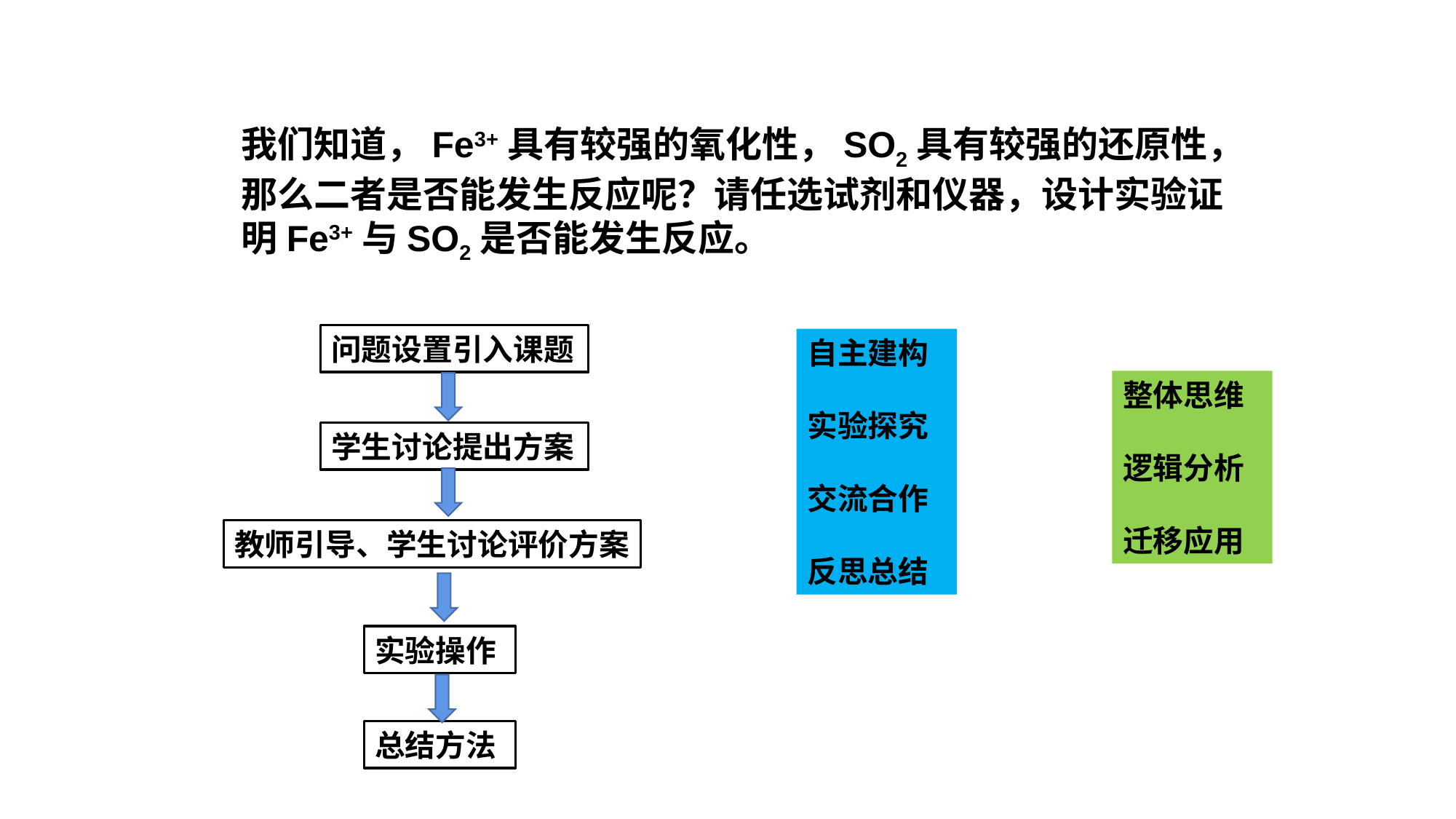

我们知道，Fe3+具有较强的氧化性，SO2具有较强的还原性，那么二者是否能发生反应呢？请任选试剂和仪器，设计实验证明Fe3+与SO2是否能发生反应。
问题设置引入课题
自主建构

实验探究

交流合作

反思总结
整体思维

逻辑分析

迁移应用

学生讨论提出方案

教师引导、学生讨论评价方案

实验操作

总结方法
57